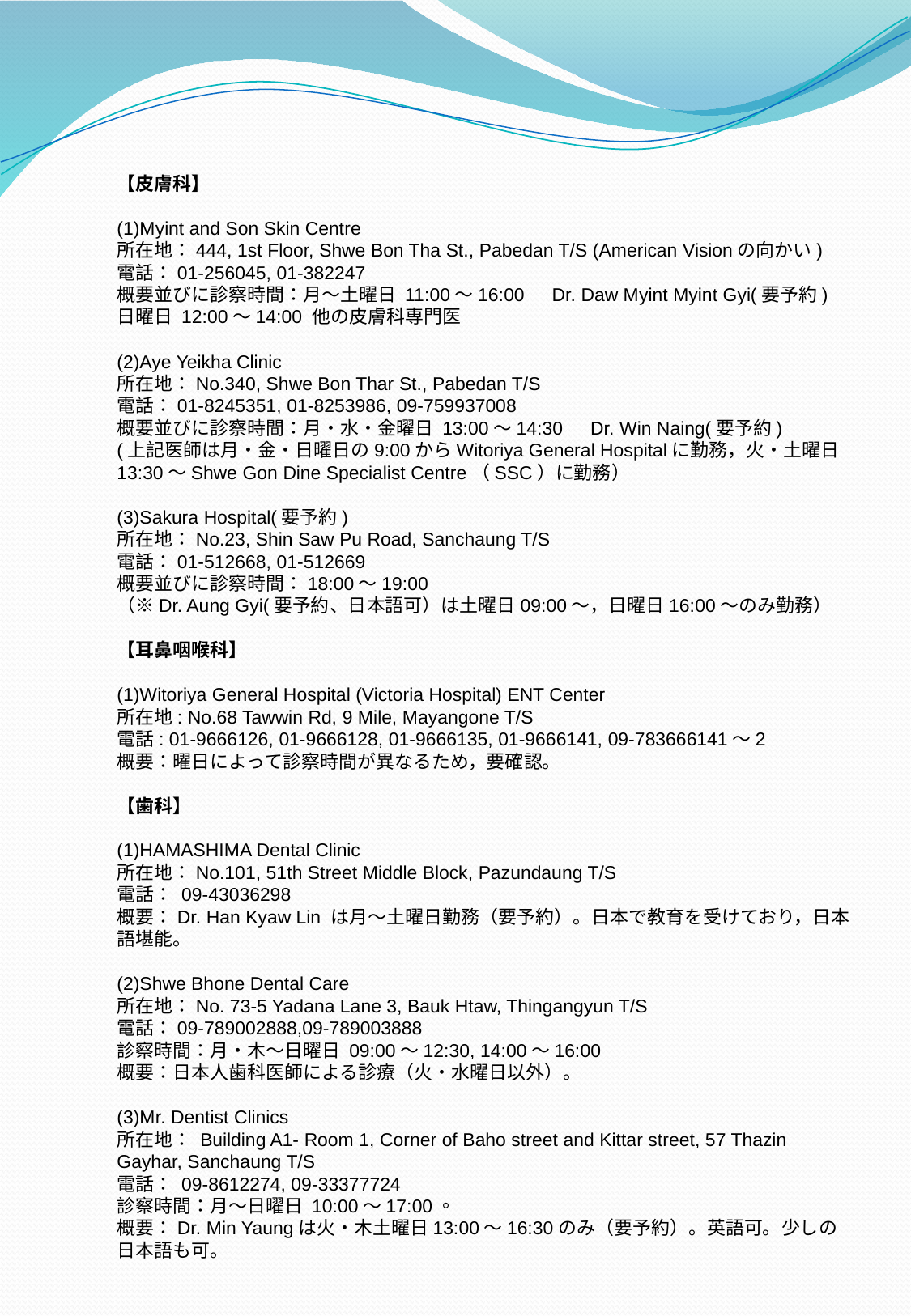

【皮膚科】

(1)Myint and Son Skin Centre
所在地：444, 1st Floor, Shwe Bon Tha St., Pabedan T/S (American Visionの向かい)
電話：01-256045, 01-382247
概要並びに診察時間：月～土曜日 11:00～16:00　Dr. Daw Myint Myint Gyi(要予約)
日曜日 12:00～14:00 他の皮膚科専門医

(2)Aye Yeikha Clinic
所在地：No.340, Shwe Bon Thar St., Pabedan T/S
電話：01-8245351, 01-8253986, 09-759937008
概要並びに診察時間：月・水・金曜日 13:00～14:30　Dr. Win Naing(要予約)
(上記医師は月・金・日曜日の9:00からWitoriya General Hospitalに勤務，火・土曜日13:30～Shwe Gon Dine Specialist Centre（SSC）に勤務）

(3)Sakura Hospital(要予約)
所在地：No.23, Shin Saw Pu Road, Sanchaung T/S
電話：01-512668, 01-512669
概要並びに診察時間：18:00～19:00
（※Dr. Aung Gyi(要予約、日本語可）は土曜日09:00～，日曜日16:00～のみ勤務）

【耳鼻咽喉科】

(1)Witoriya General Hospital (Victoria Hospital) ENT Center
所在地: No.68 Tawwin Rd, 9 Mile, Mayangone T/S
電話: 01-9666126, 01-9666128, 01-9666135, 01-9666141, 09-783666141～2
概要：曜日によって診察時間が異なるため，要確認。

【歯科】

(1)HAMASHIMA Dental Clinic
所在地：No.101, 51th Street Middle Block, Pazundaung T/S
電話： 09-43036298
概要：Dr. Han Kyaw Lin は月～土曜日勤務（要予約）。日本で教育を受けており，日本語堪能。

(2)Shwe Bhone Dental Care
所在地：No. 73-5 Yadana Lane 3, Bauk Htaw, Thingangyun T/S
電話：09-789002888,09-789003888
診察時間：月・木～日曜日 09:00～12:30, 14:00～16:00
概要：日本人歯科医師による診療（火・水曜日以外）。

(3)Mr. Dentist Clinics
所在地： Building A1- Room 1, Corner of Baho street and Kittar street, 57 Thazin Gayhar, Sanchaung T/S
電話： 09-8612274, 09-33377724
診察時間：月～日曜日 10:00～17:00。
概要：Dr. Min Yaungは火・木土曜日13:00～16:30のみ（要予約）。英語可。少しの日本語も可。